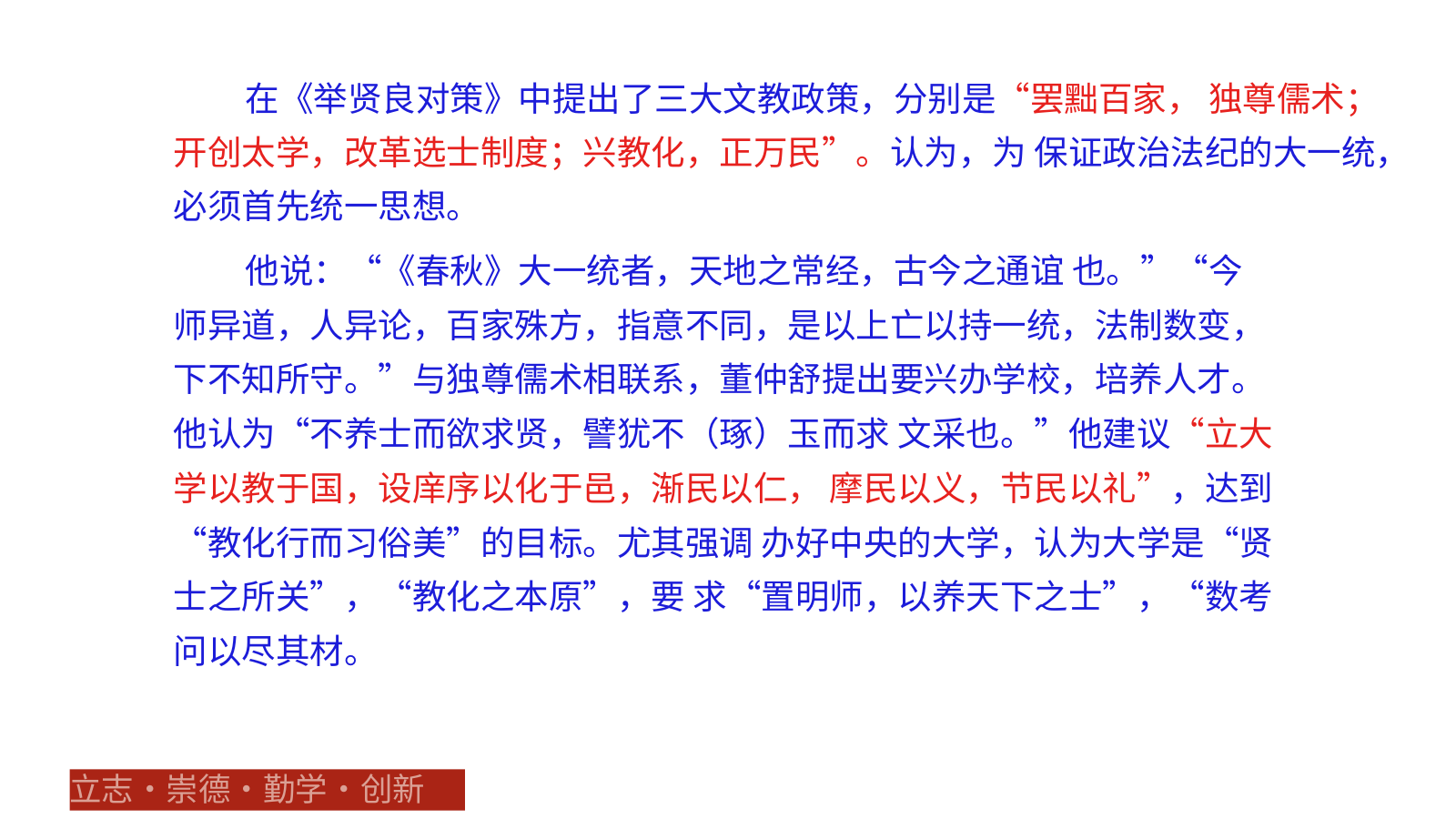

在《举贤良对策》中提出了三大文教政策，分别是“罢黜百家， 独尊儒术；开创太学，改革选士制度；兴教化，正万民”。认为，为 保证政治法纪的大一统，必须首先统一思想。
他说：“《春秋》大一统者，天地之常经，古今之通谊 也。”“今师异道，人异论，百家殊方，指意不同，是以上亡以持一统，法制数变，下不知所守。”与独尊儒术相联系，董仲舒提出要兴办学校，培养人才。他认为“不养士而欲求贤，譬犹不（琢）玉而求 文采也。”他建议“立大学以教于国，设庠序以化于邑，渐民以仁， 摩民以义，节民以礼”，达到“教化行而习俗美”的目标。尤其强调 办好中央的大学，认为大学是“贤士之所关”，“教化之本原”，要 求“置明师，以养天下之士”，“数考问以尽其材。
立志•崇德•勤学•创新